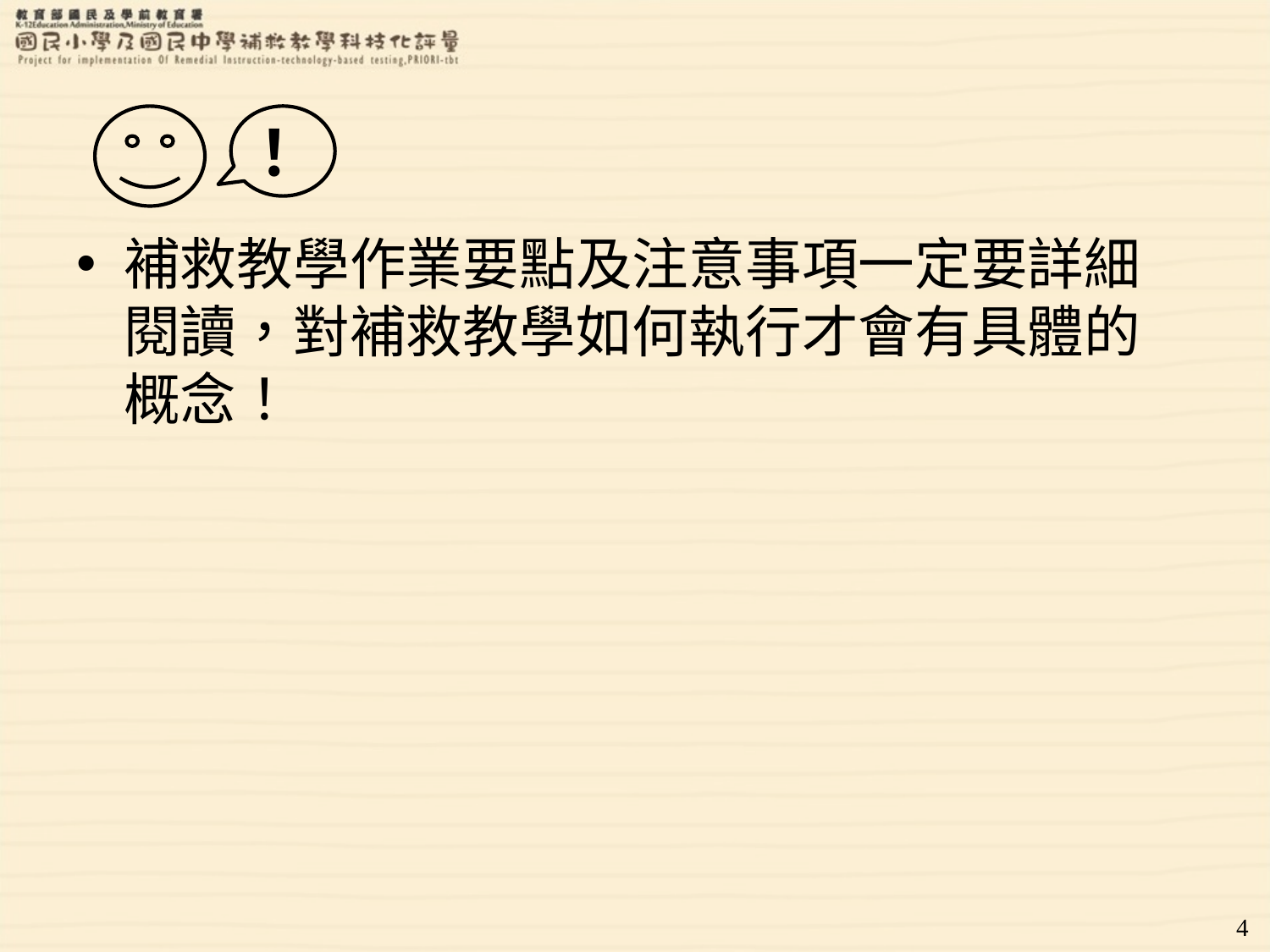

！
補救教學作業要點及注意事項一定要詳細閱讀，對補救教學如何執行才會有具體的概念！
4